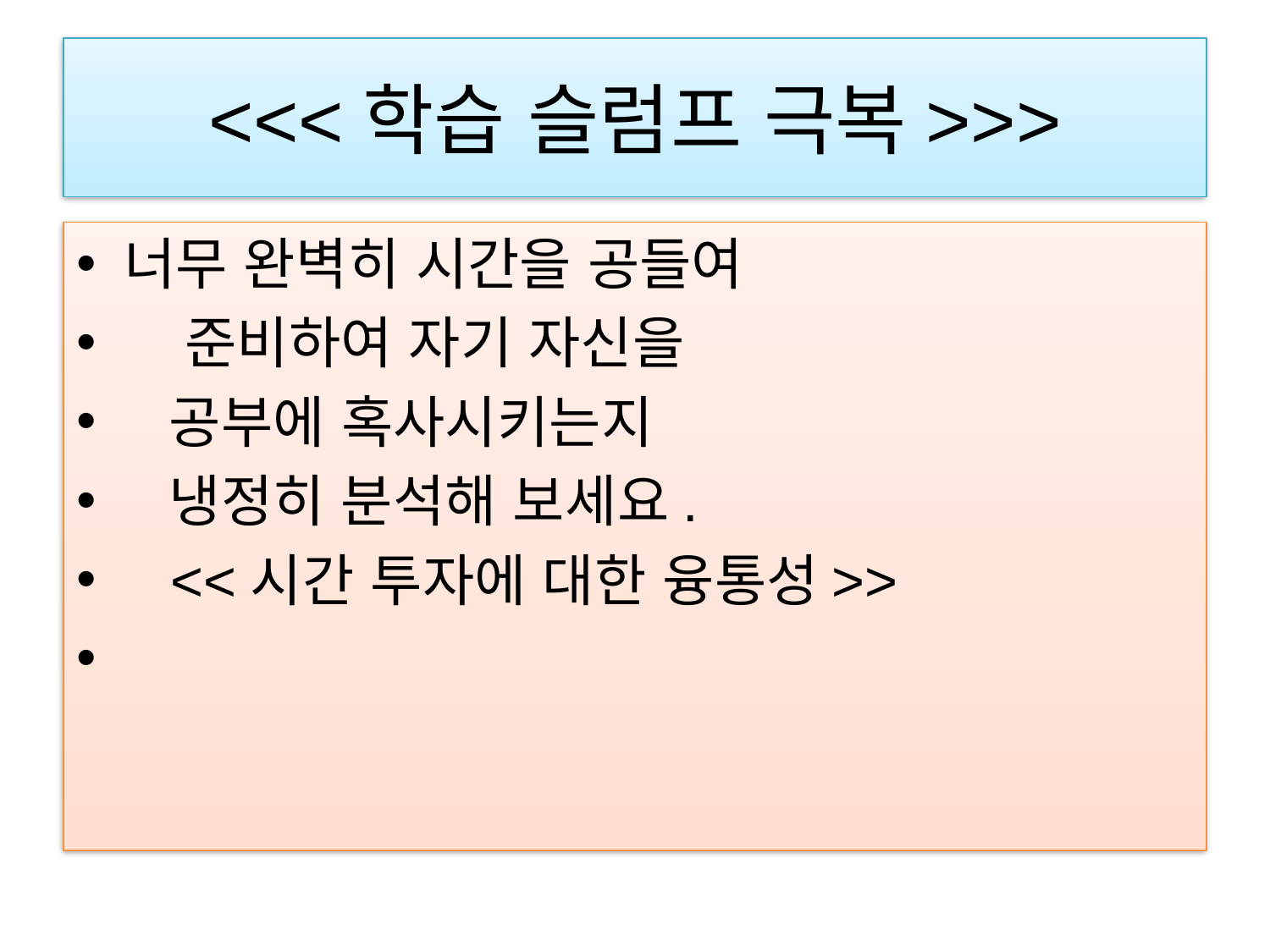

# <<<학습 슬럼프 극복>>>
너무 완벽히 시간을 공들여
   준비하여 자기 자신을
  공부에 혹사시키는지
  냉정히 분석해 보세요.
   <<시간 투자에 대한 융통성>>